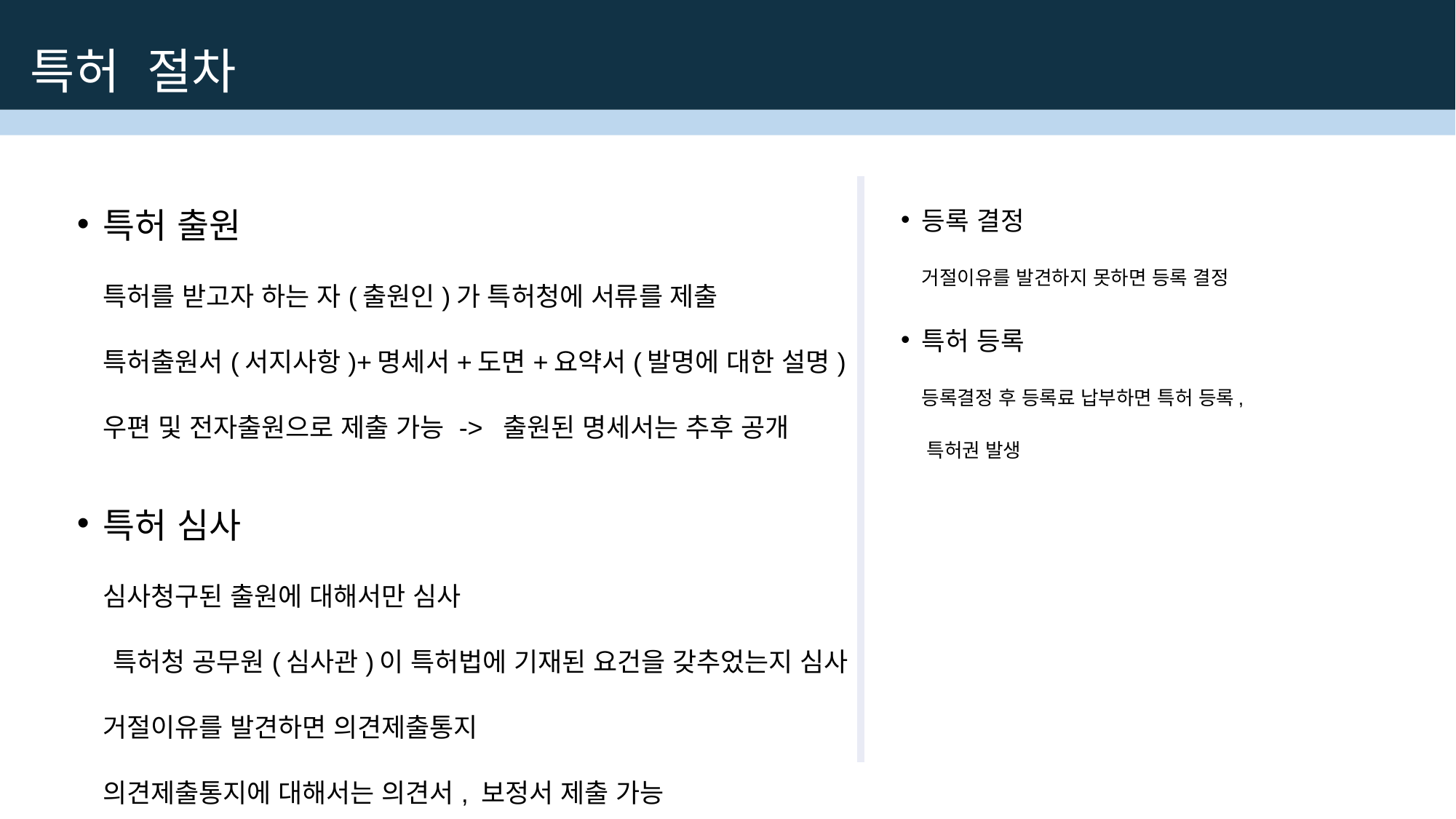

특허  절차
특허 출원
	특허를 받고자 하는 자(출원인)가 특허청에 서류를 제출
	특허출원서(서지사항)+명세서+도면+요약서(발명에 대한 설명)
	우편 및 전자출원으로 제출 가능 ->  출원된 명세서는 추후 공개

특허 심사
	심사청구된 출원에 대해서만 심사
    특허청 공무원(심사관)이 특허법에 기재된 요건을 갖추었는지 심사
	거절이유를 발견하면 의견제출통지
	의견제출통지에 대해서는 의견서, 보정서 제출 가능
등록 결정
	거절이유를 발견하지 못하면 등록 결정
특허 등록
	등록결정 후 등록료 납부하면 특허 등록,
    특허권 발생